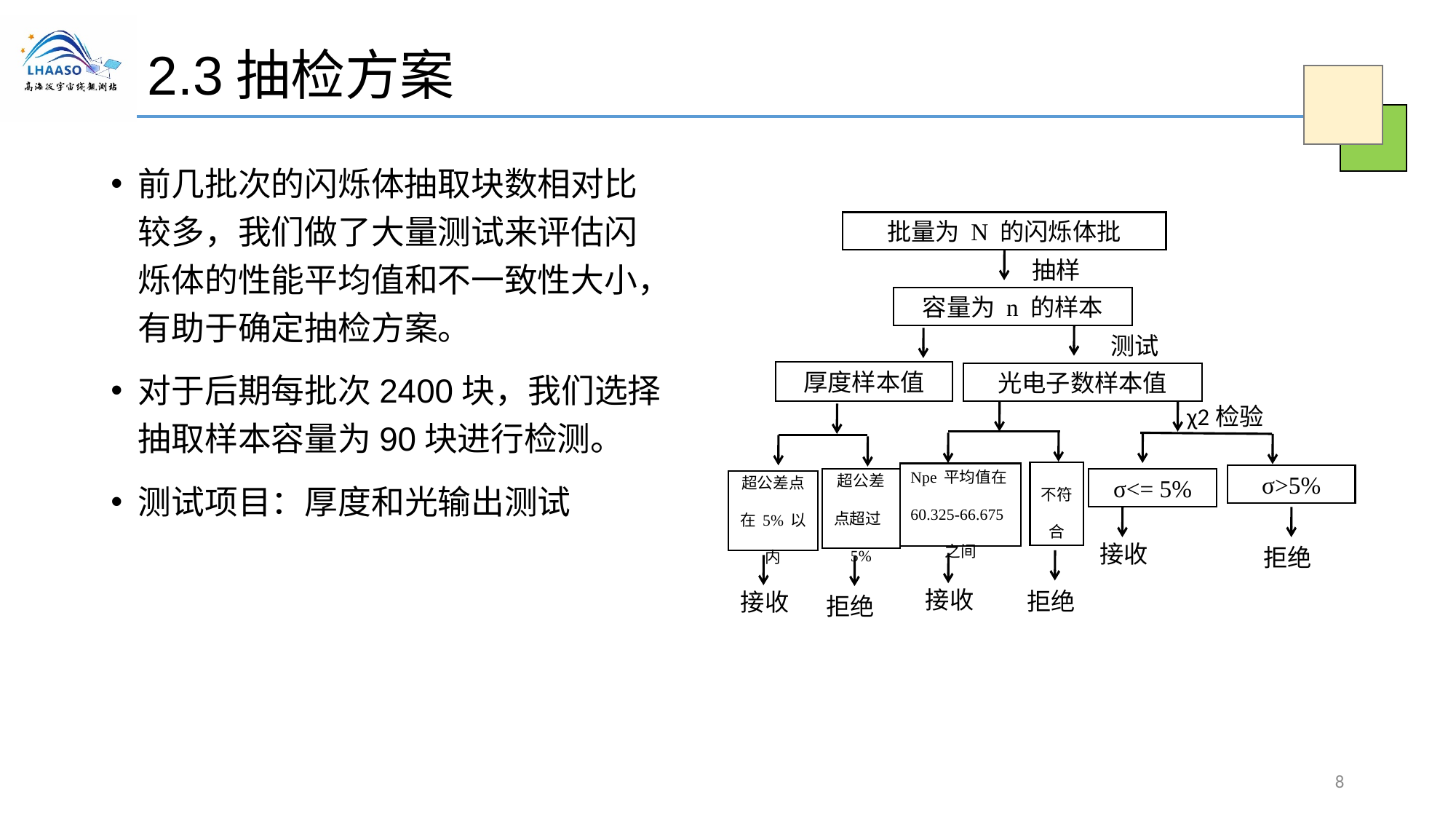

# 2.3抽检方案
前几批次的闪烁体抽取块数相对比较多，我们做了大量测试来评估闪烁体的性能平均值和不一致性大小，有助于确定抽检方案。
对于后期每批次2400块，我们选择抽取样本容量为90块进行检测。
测试项目：厚度和光输出测试
批量为 N 的闪烁体批
抽样
容量为 n 的样本
测试
厚度样本值
光电子数样本值
χ2检验
不符合
Npe平均值在60.325-66.675之间
σ>5%
超公差点超过5%
σ<= 5%
超公差点在5%以内
接收
拒绝
接收
拒绝
接收
拒绝
8